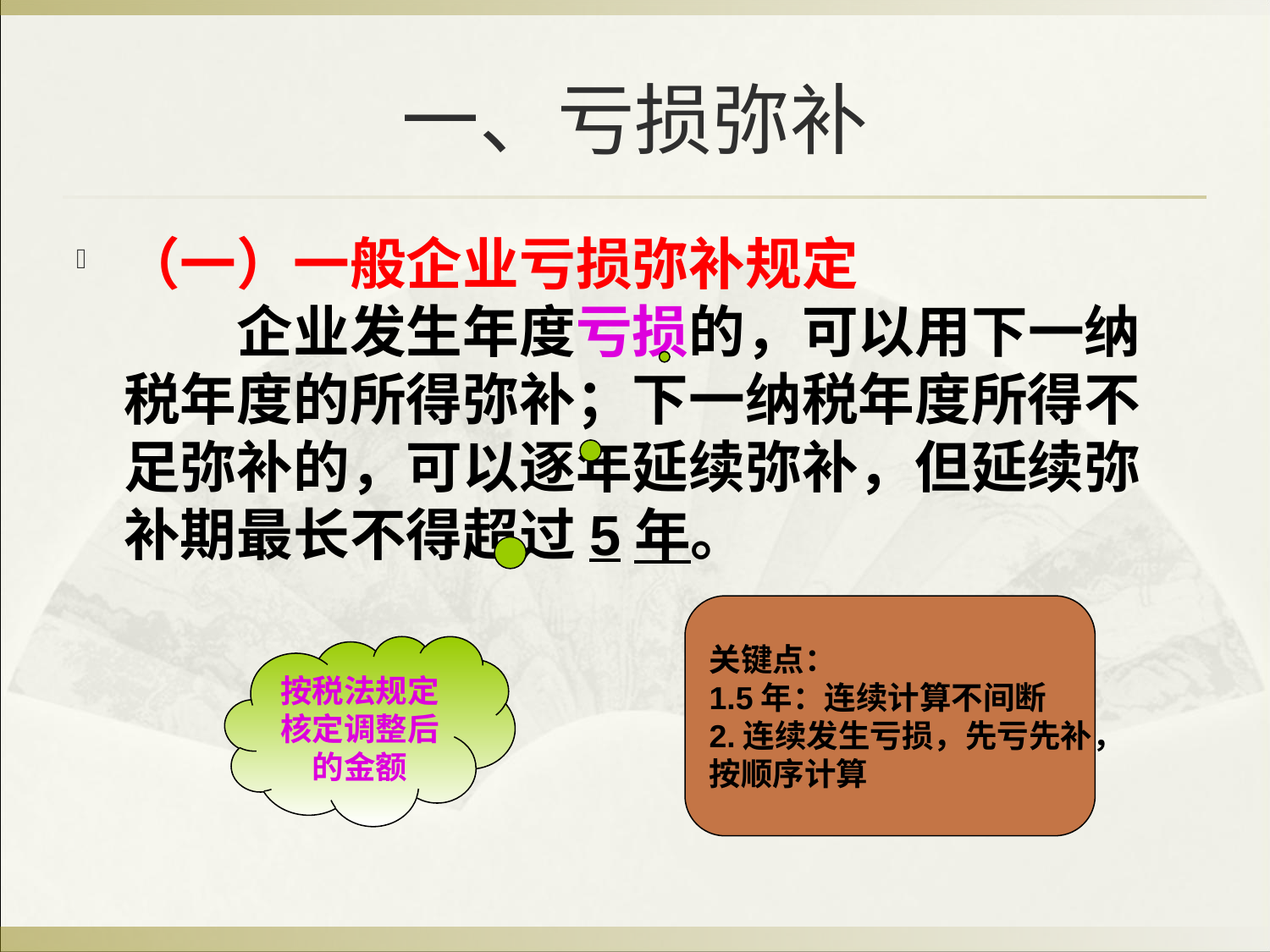

一、亏损弥补
（一）一般企业亏损弥补规定
　　企业发生年度亏损的，可以用下一纳税年度的所得弥补；下一纳税年度所得不足弥补的，可以逐年延续弥补，但延续弥补期最长不得超过5年。
关键点：
1.5年：连续计算不间断
2.连续发生亏损，先亏先补，
按顺序计算
按税法规定核定调整后的金额